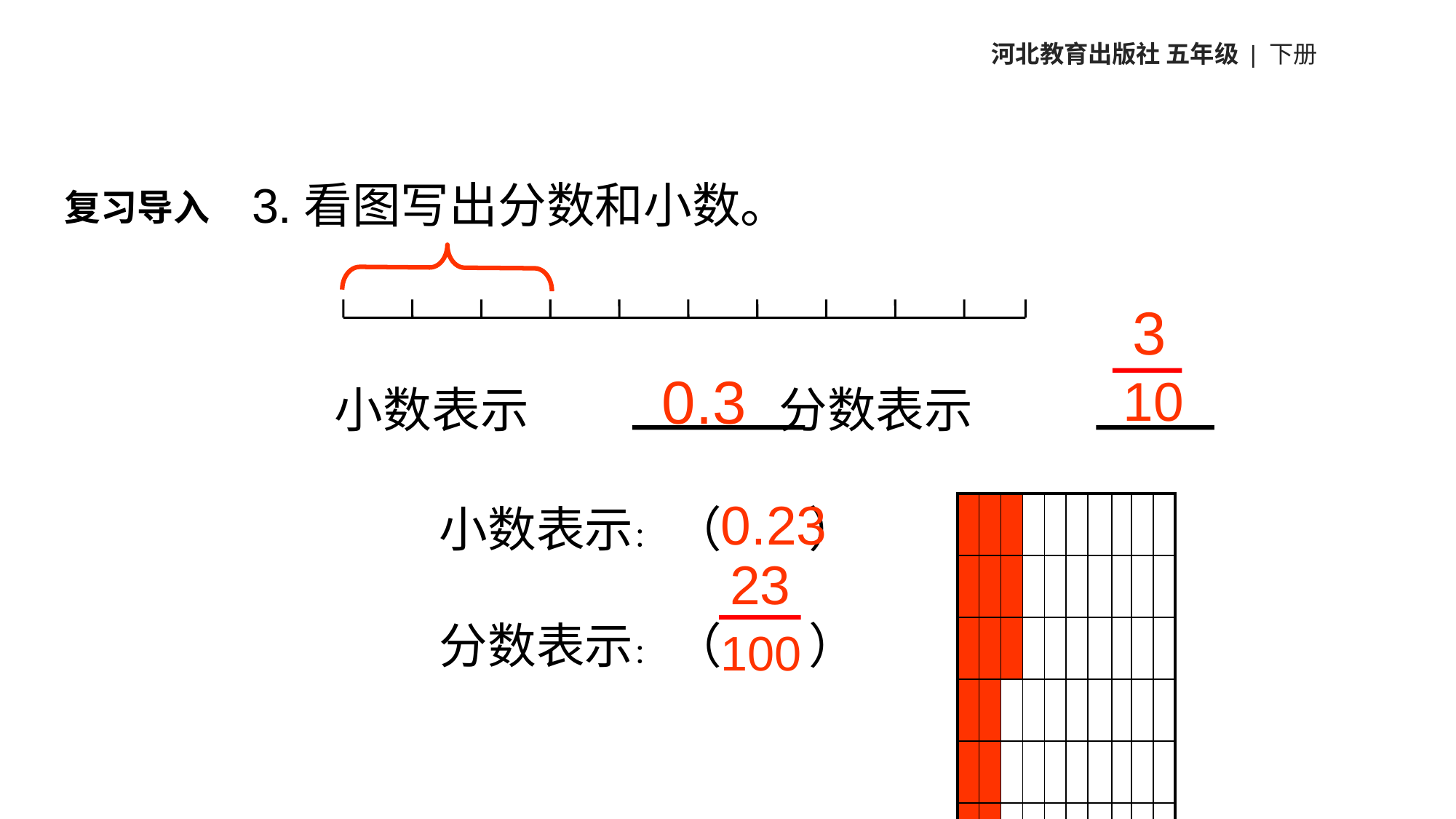

河北教育出版社 五年级 | 下册
复习导入
3.看图写出分数和小数。

小数表示                       分数表示

3
10

0.3
0.23
|  |  |  |  |  |  |  |  |  |  |
| --- | --- | --- | --- | --- | --- | --- | --- | --- | --- |
|  |  |  |  |  |  |  |  |  |  |
|  |  |  |  |  |  |  |  |  |  |
|  |  |  |  |  |  |  |  |  |  |
|  |  |  |  |  |  |  |  |  |  |
|  |  |  |  |  |  |  |  |  |  |
|  |  |  |  |  |  |  |  |  |  |
|  |  |  |  |  |  |  |  |  |  |
|  |  |  |  |  |  |  |  |  |  |
|  |  |  |  |  |  |  |  |  |  |
小数表示：  （        ）

分数表示：  （        ）
23
100